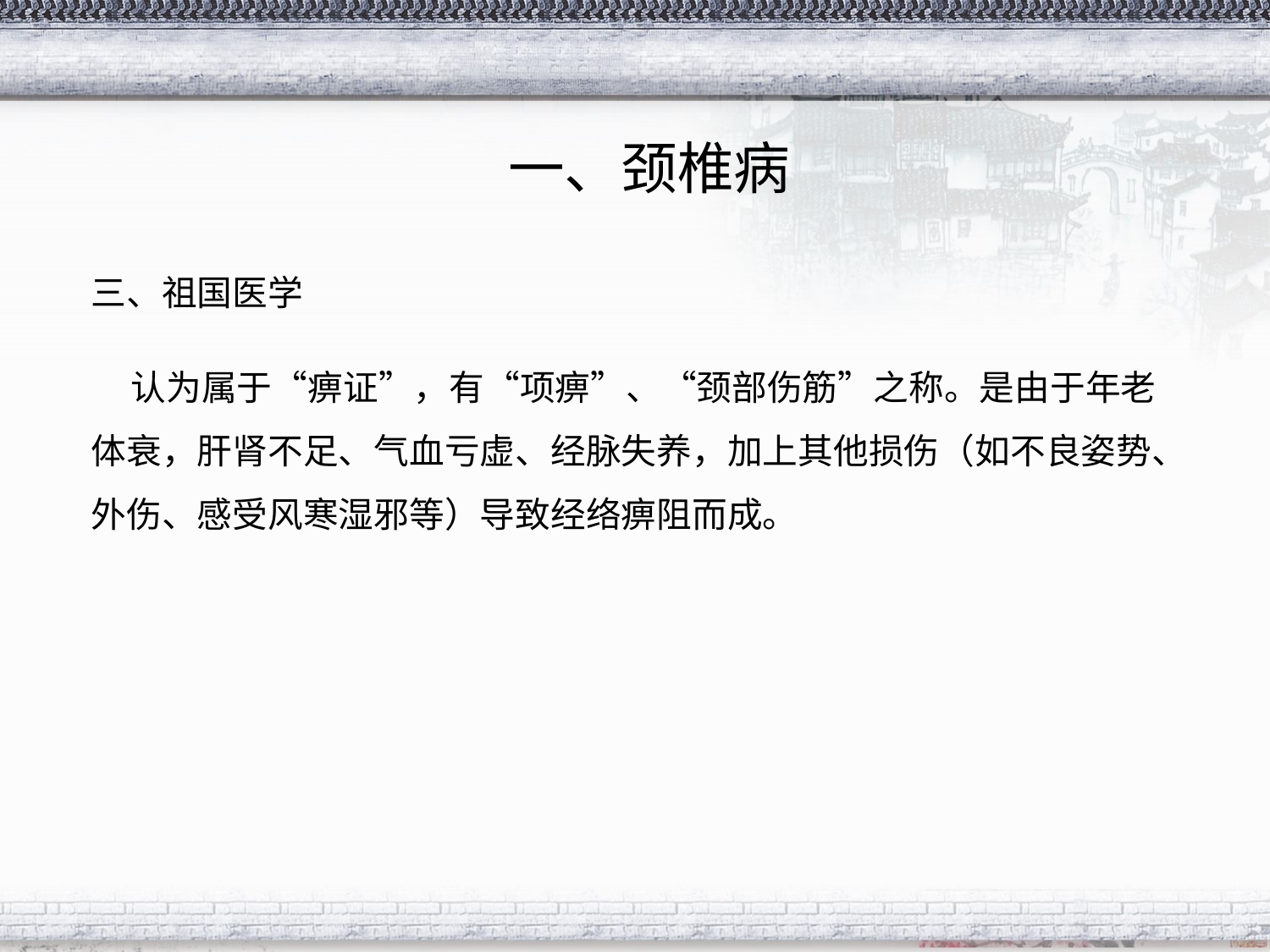

一、颈椎病
三、祖国医学
    认为属于“痹证”，有“项痹”、“颈部伤筋”之称。是由于年老体衰，肝肾不足、气血亏虚、经脉失养，加上其他损伤（如不良姿势、外伤、感受风寒湿邪等）导致经络痹阻而成。